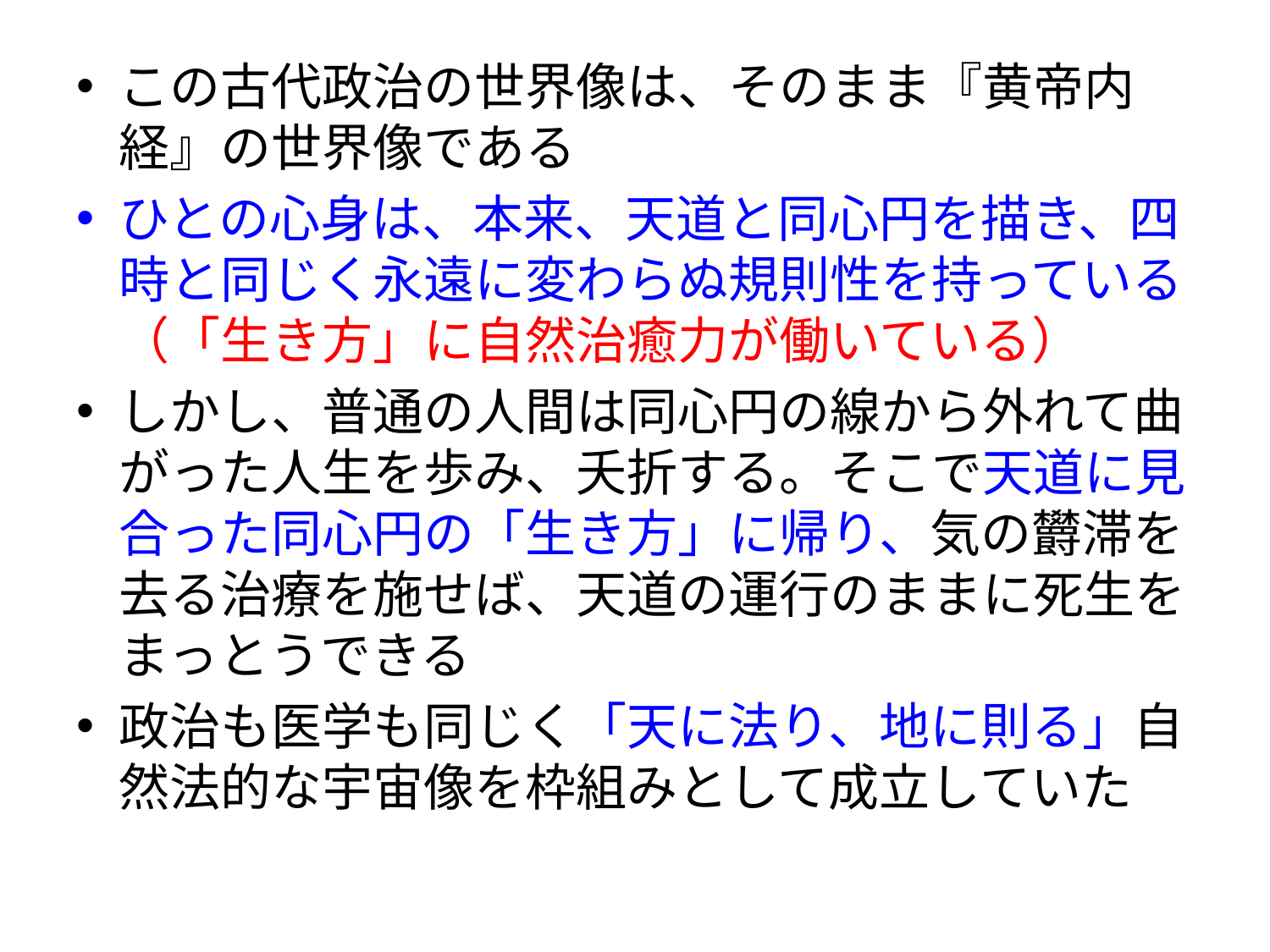

この古代政治の世界像は、そのまま『黄帝内経』の世界像である
ひとの心身は、本来、天道と同心円を描き、四時と同じく永遠に変わらぬ規則性を持っている（「生き方」に自然治癒力が働いている）
しかし、普通の人間は同心円の線から外れて曲がった人生を歩み、夭折する。そこで天道に見合った同心円の「生き方」に帰り、気の欝滞を去る治療を施せば、天道の運行のままに死生をまっとうできる
政治も医学も同じく「天に法り、地に則る」自然法的な宇宙像を枠組みとして成立していた